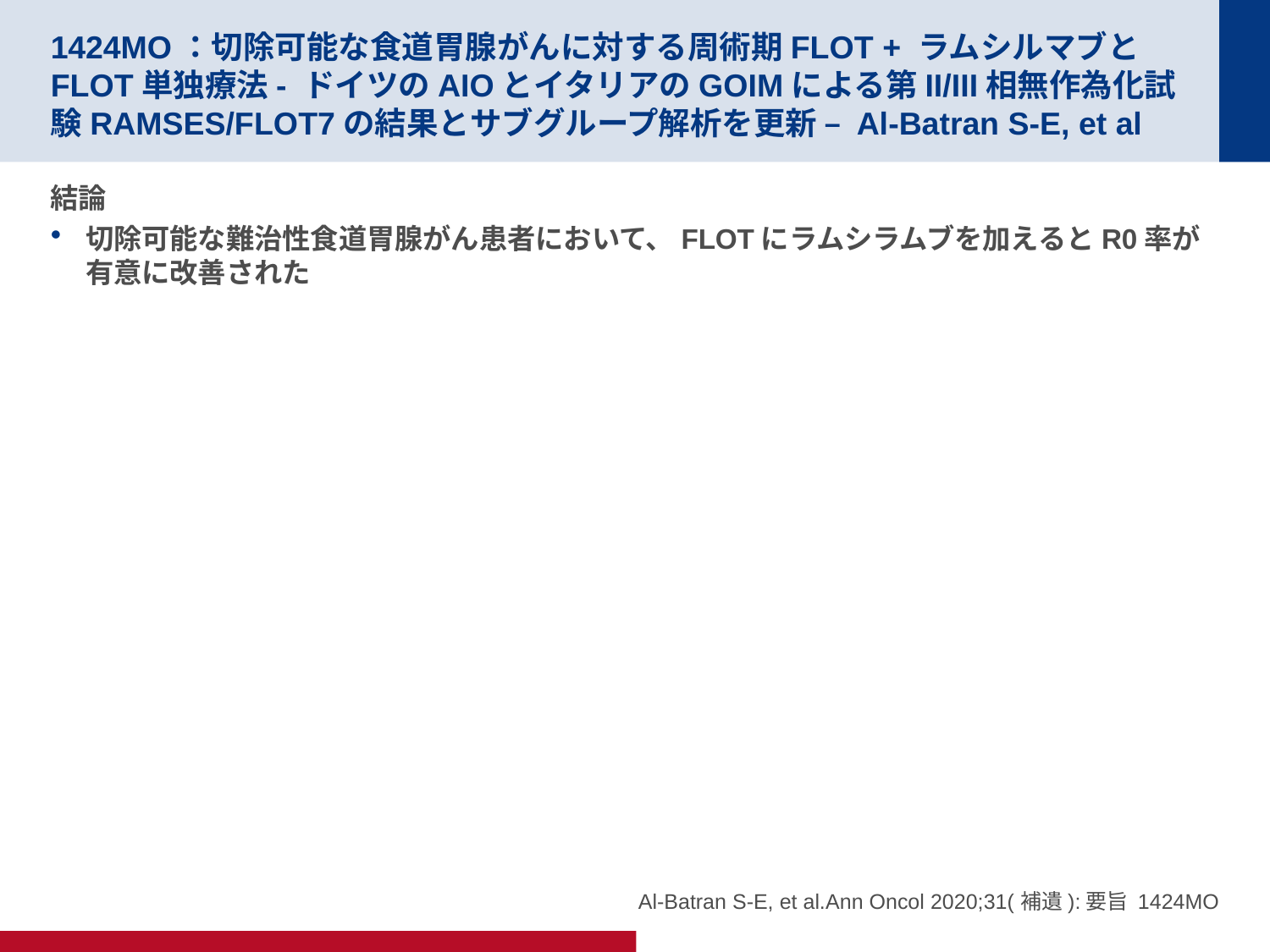

# 1424MO：切除可能な食道胃腺がんに対する周術期FLOT + ラムシルマブとFLOT単独療法- ドイツのAIOとイタリアのGOIMによる第II/III相無作為化試験RAMSES/FLOT7の結果とサブグループ解析を更新 – Al-Batran S-E, et al
結論
切除可能な難治性食道胃腺がん患者において、FLOTにラムシラムブを加えるとR0率が有意に改善された
Al-Batran S-E, et al.Ann Oncol 2020;31(補遺):要旨 1424MO